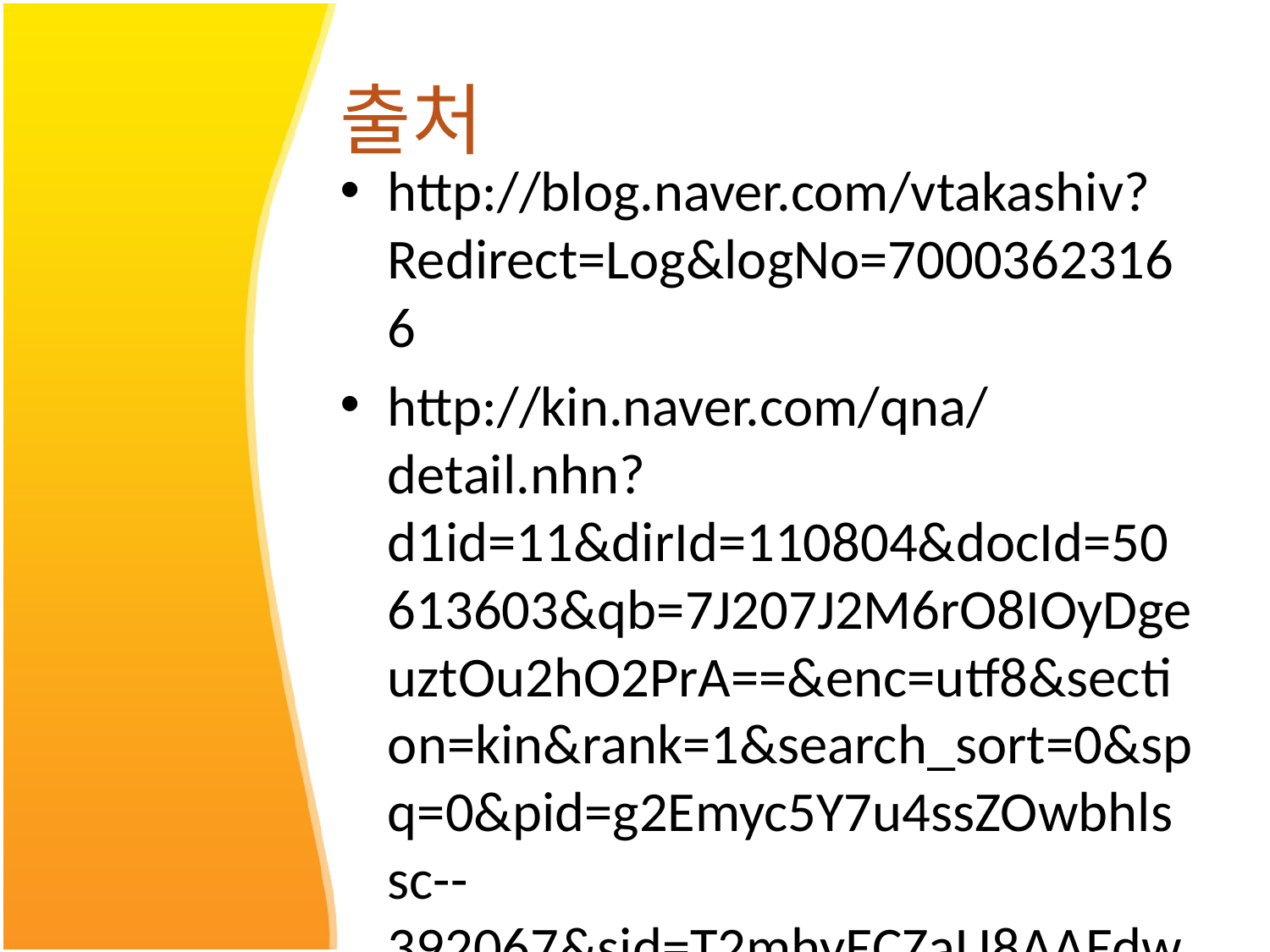

# 출처
http://blog.naver.com/vtakashiv?Redirect=Log&logNo=70003623166
http://kin.naver.com/qna/detail.nhn?d1id=11&dirId=110804&docId=50613603&qb=7J207J2M6rO8IOyDgeuztOu2hO2PrA==&enc=utf8&section=kin&rank=1&search_sort=0&spq=0&pid=g2Emyc5Y7u4ssZOwbhlssc--392067&sid=T2mhyECZaU8AAEdwCzM

Lorem ipsum dolor sit amet, consectetuer adipiscing elit. Vivamus et magna. Fusce sed sem sed magna suscipit egestas.